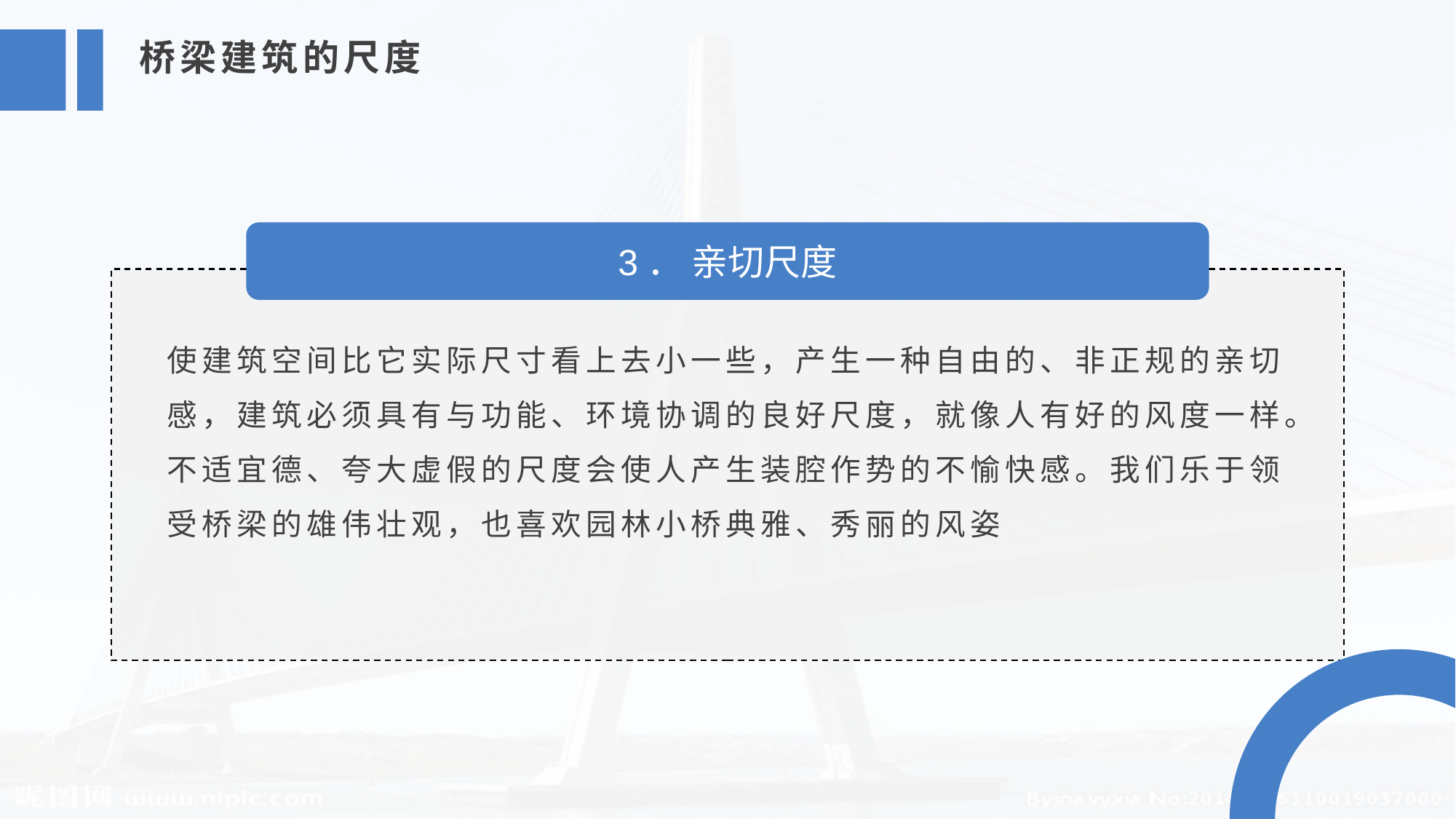

桥梁建筑的尺度
3． 亲切尺度

使建筑空间比它实际尺寸看上去小一些，产生一种自由的、非正规的亲切感，建筑必须具有与功能、环境协调的良好尺度，就像人有好的风度一样。不适宜德、夸大虚假的尺度会使人产生装腔作势的不愉快感。我们乐于领受桥梁的雄伟壮观，也喜欢园林小桥典雅、秀丽的风姿